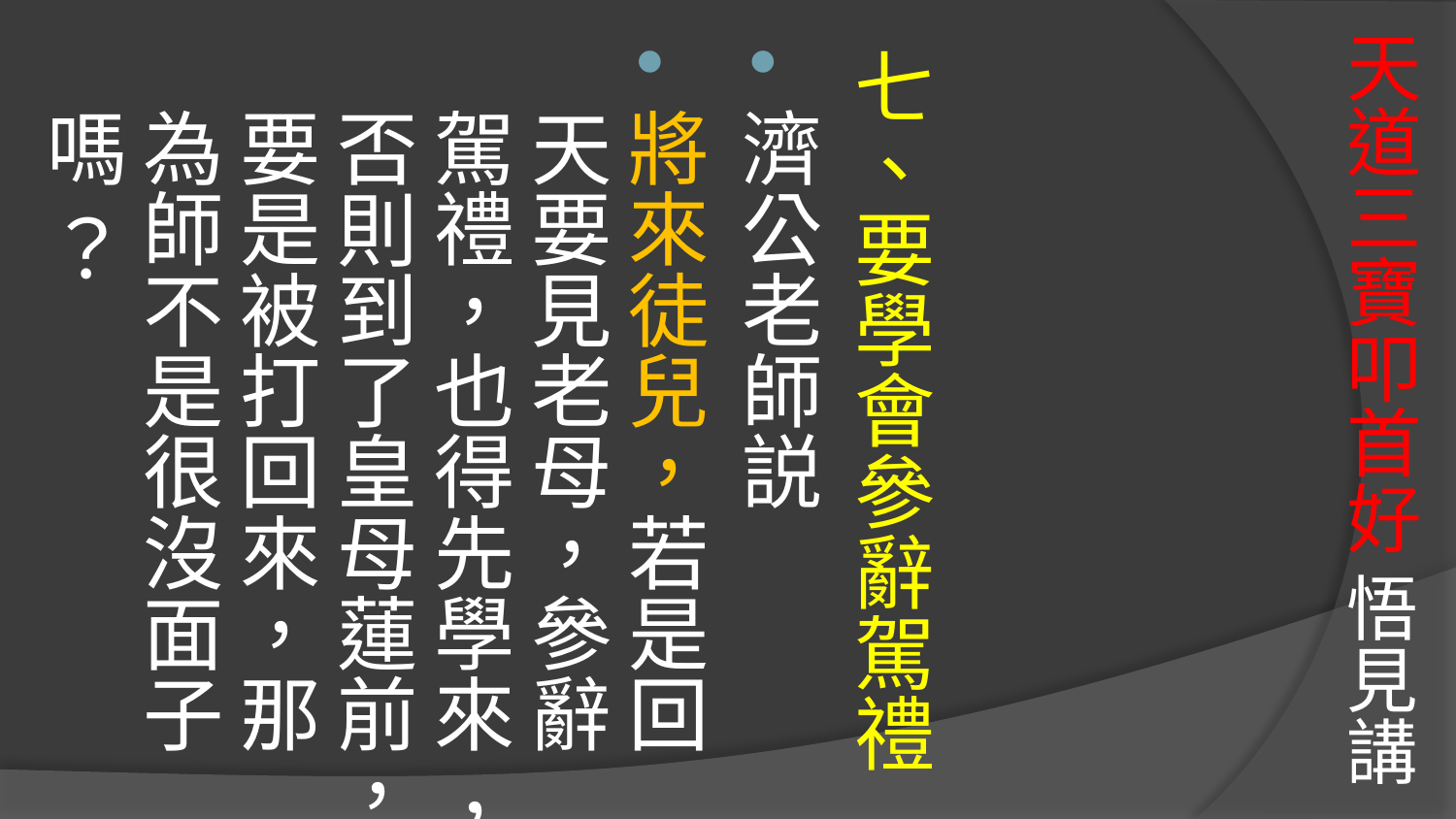

# 天道三寶叩首好 悟見講
七、要學會參辭駕禮
濟公老師説
將來徒兒，若是回天要見老母，參辭駕禮，也得先學來 ，否則到了皇母蓮前，要是被打回來，那為師不是很沒面子嗎 ？